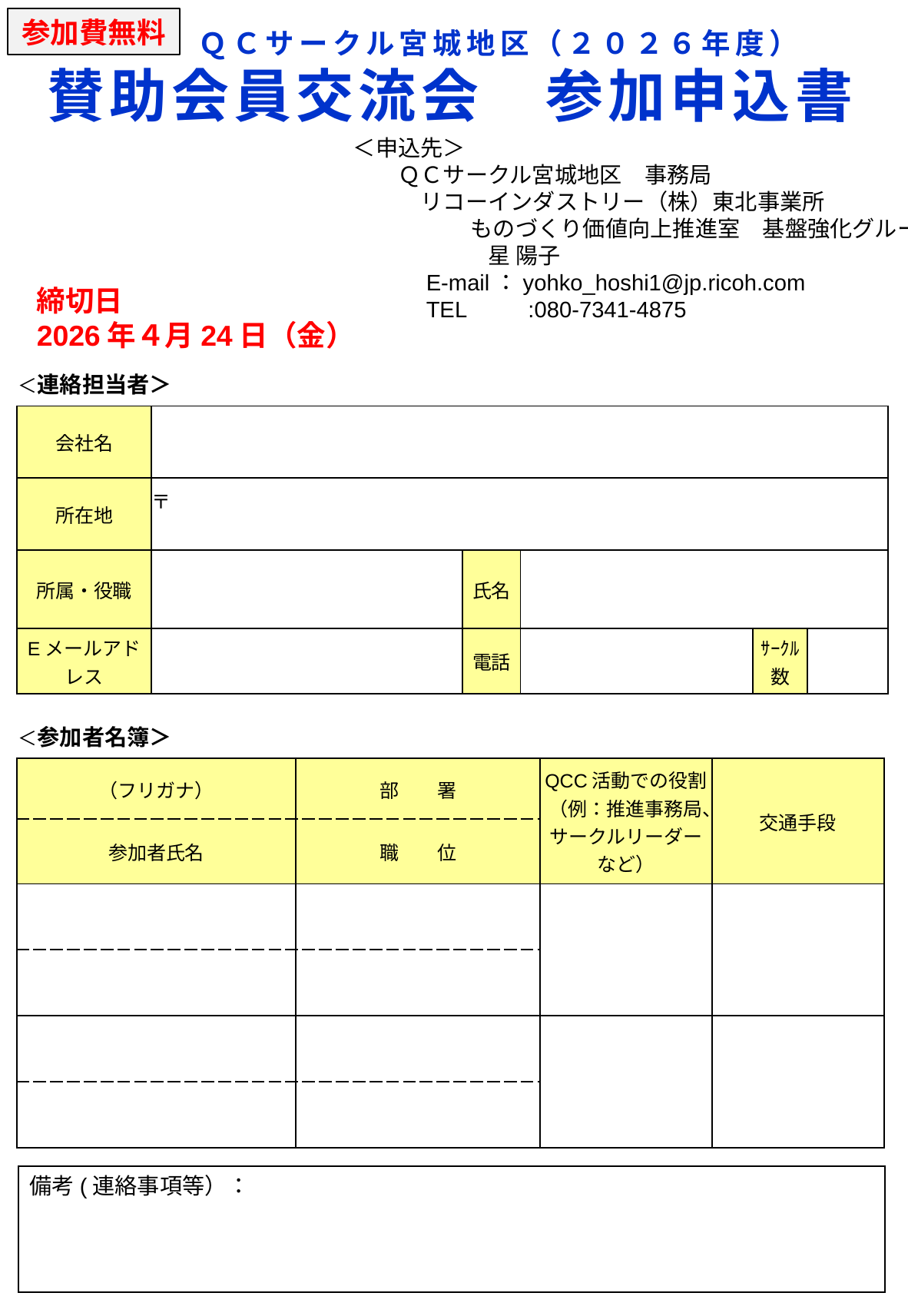

ＱＣサークル宮城地区（２０２６年度）
賛助会員交流会　参加申込書
参加費無料
＜申込先＞
　　ＱＣサークル宮城地区　事務局
　　　リコーインダストリー（株）東北事業所
　　　　　 ものづくり価値向上推進室　基盤強化グループ
　　　　　　星 陽子
　　　E-mail：yohko_hoshi1@jp.ricoh.com
　　　TEL　　 :080-7341-4875
締切日
2026年４月24日（金）
| ＜連絡担当者＞ |  |  |  |  |  |
| --- | --- | --- | --- | --- | --- |
| 会社名 |  |  |  |  |  |
| 所在地 | 〒 |  |  |  |  |
| 所属・役職 |  | 氏名 |  |  |  |
| Eメールアドレス |  | 電話 |  | ｻｰｸﾙ数 |  |
| ＜参加者名簿＞ |  |  |  |
| --- | --- | --- | --- |
| （フリガナ） | 部　　署 | QCC活動での役割 （例：推進事務局、サークルリーダーなど） | 交通手段 |
| 参加者氏名 | 職　　位 |  |  |
|  |  |  |  |
|  |  |  |  |
|  |  |  |  |
|  |  |  |  |
備考(連絡事項等）：